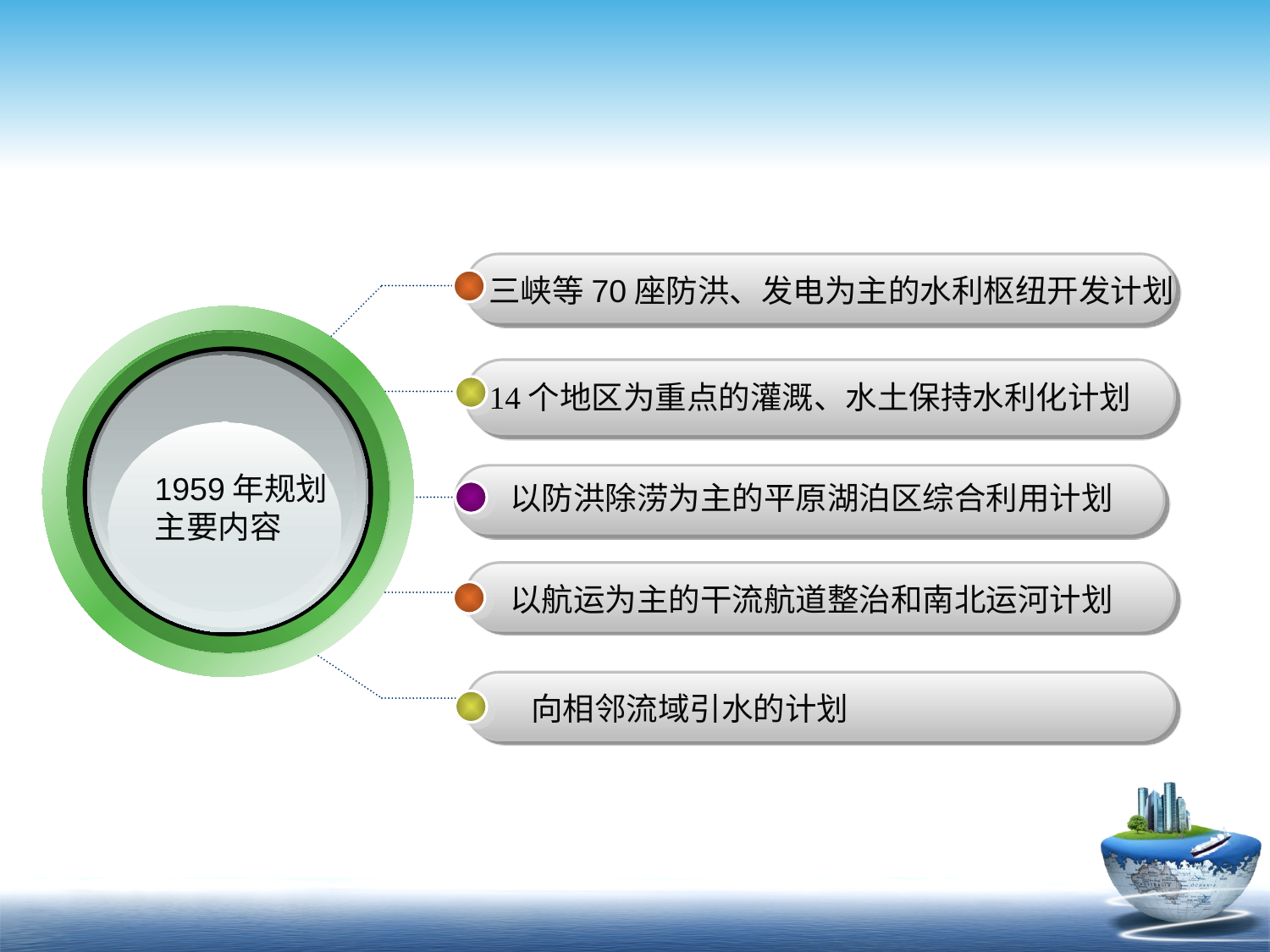

三峡等70座防洪、发电为主的水利枢纽开发计划

1959年规划
主要内容

14个地区为重点的灌溉、水土保持水利化计划

以防洪除涝为主的平原湖泊区综合利用计划

以航运为主的干流航道整治和南北运河计划

向相邻流域引水的计划